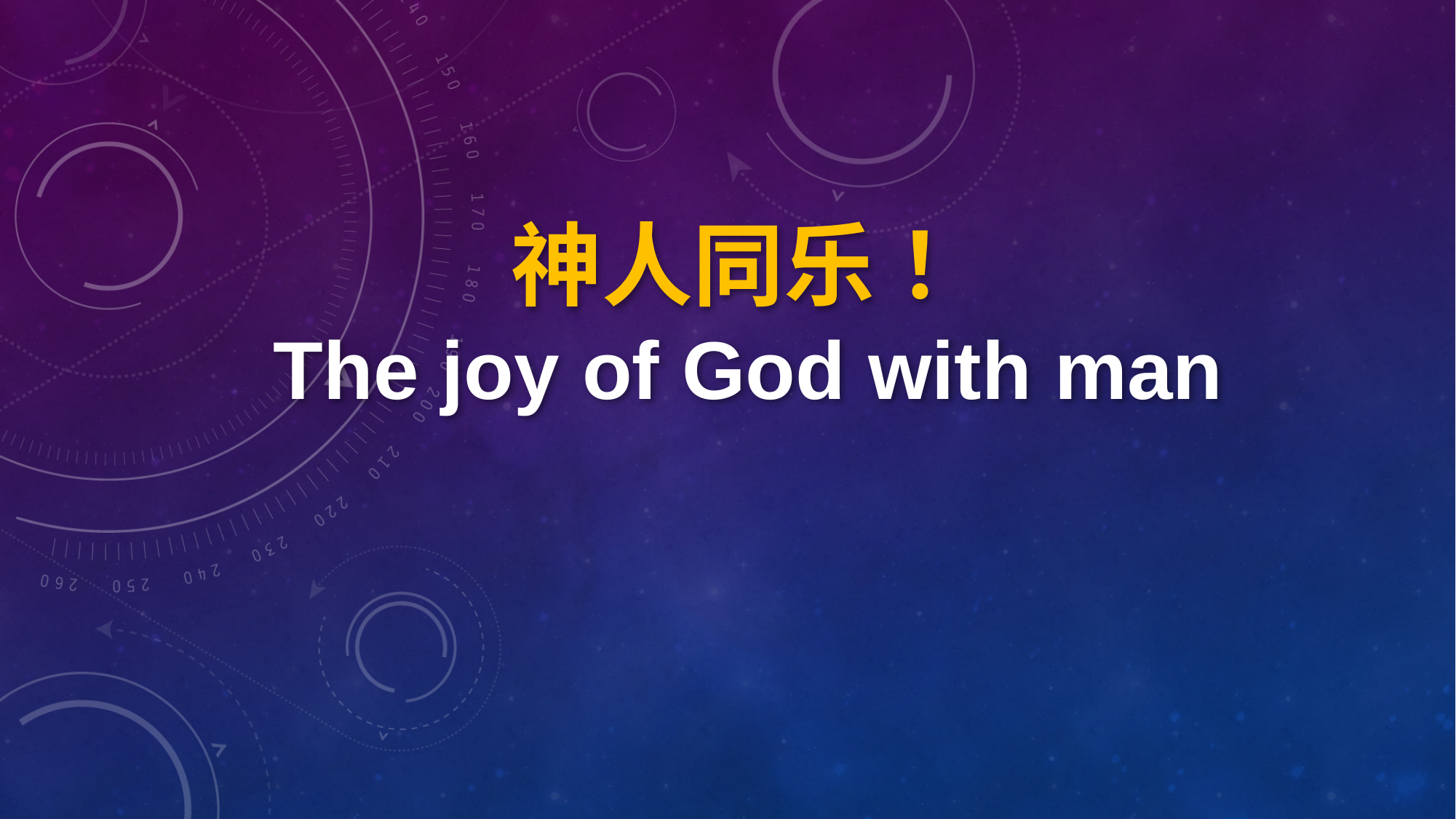

神人同乐！
The joy of God with man